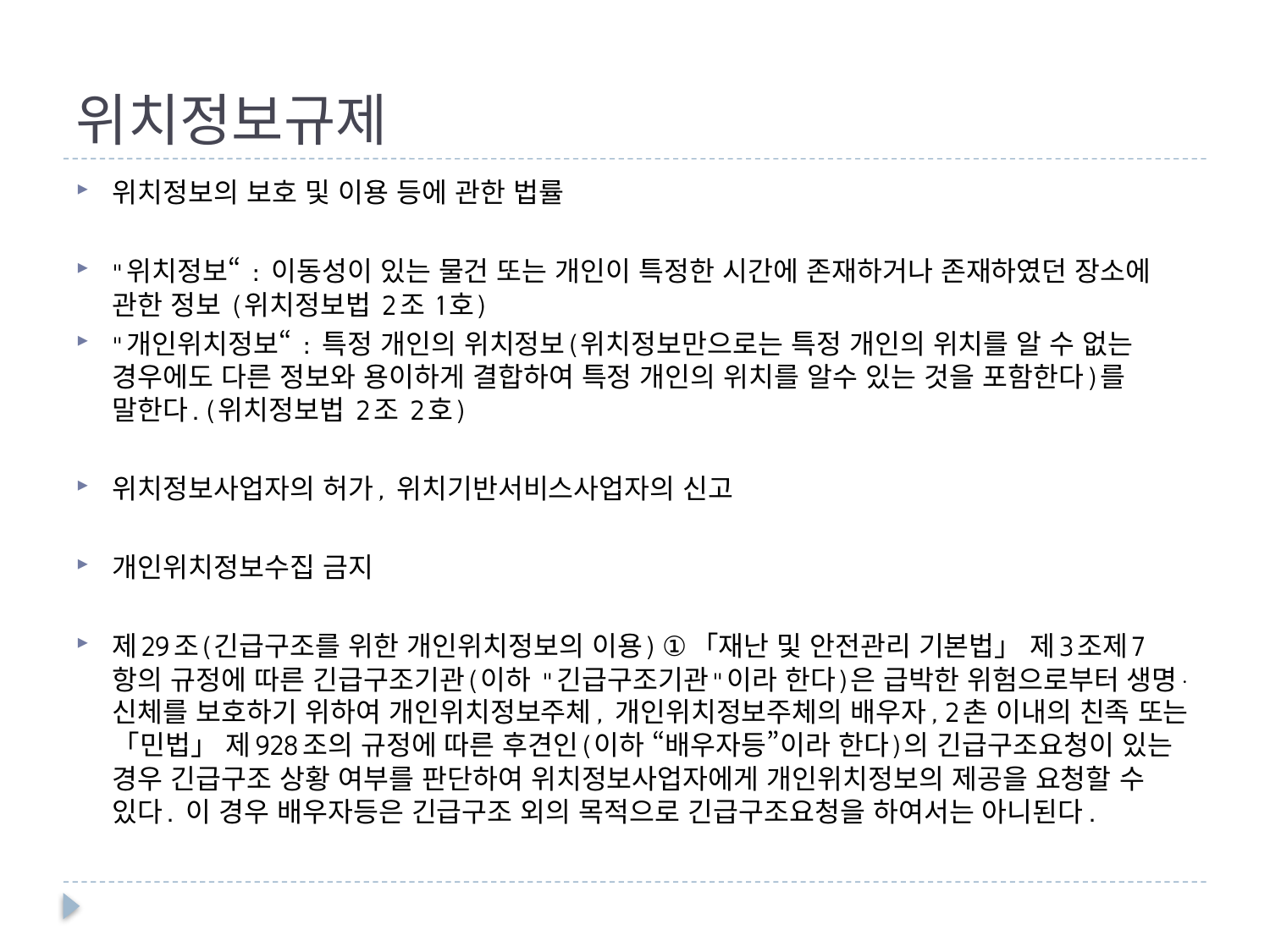

# 위치정보규제
위치정보의 보호 및 이용 등에 관한 법률

"위치정보“ : 이동성이 있는 물건 또는 개인이 특정한 시간에 존재하거나 존재하였던 장소에 관한 정보 (위치정보법 2조 1호)
"개인위치정보“ : 특정 개인의 위치정보(위치정보만으로는 특정 개인의 위치를 알 수 없는 경우에도 다른 정보와 용이하게 결합하여 특정 개인의 위치를 알수 있는 것을 포함한다)를 말한다. (위치정보법 2조 2호)

위치정보사업자의 허가, 위치기반서비스사업자의 신고

개인위치정보수집 금지

제29조(긴급구조를 위한 개인위치정보의 이용) ①「재난 및 안전관리 기본법」 제3조제7항의 규정에 따른 긴급구조기관(이하 "긴급구조기관"이라 한다)은 급박한 위험으로부터 생명·신체를 보호하기 위하여 개인위치정보주체, 개인위치정보주체의 배우자, 2촌 이내의 친족 또는 「민법」 제928조의 규정에 따른 후견인(이하 “배우자등”이라 한다)의 긴급구조요청이 있는 경우 긴급구조 상황 여부를 판단하여 위치정보사업자에게 개인위치정보의 제공을 요청할 수 있다. 이 경우 배우자등은 긴급구조 외의 목적으로 긴급구조요청을 하여서는 아니된다.